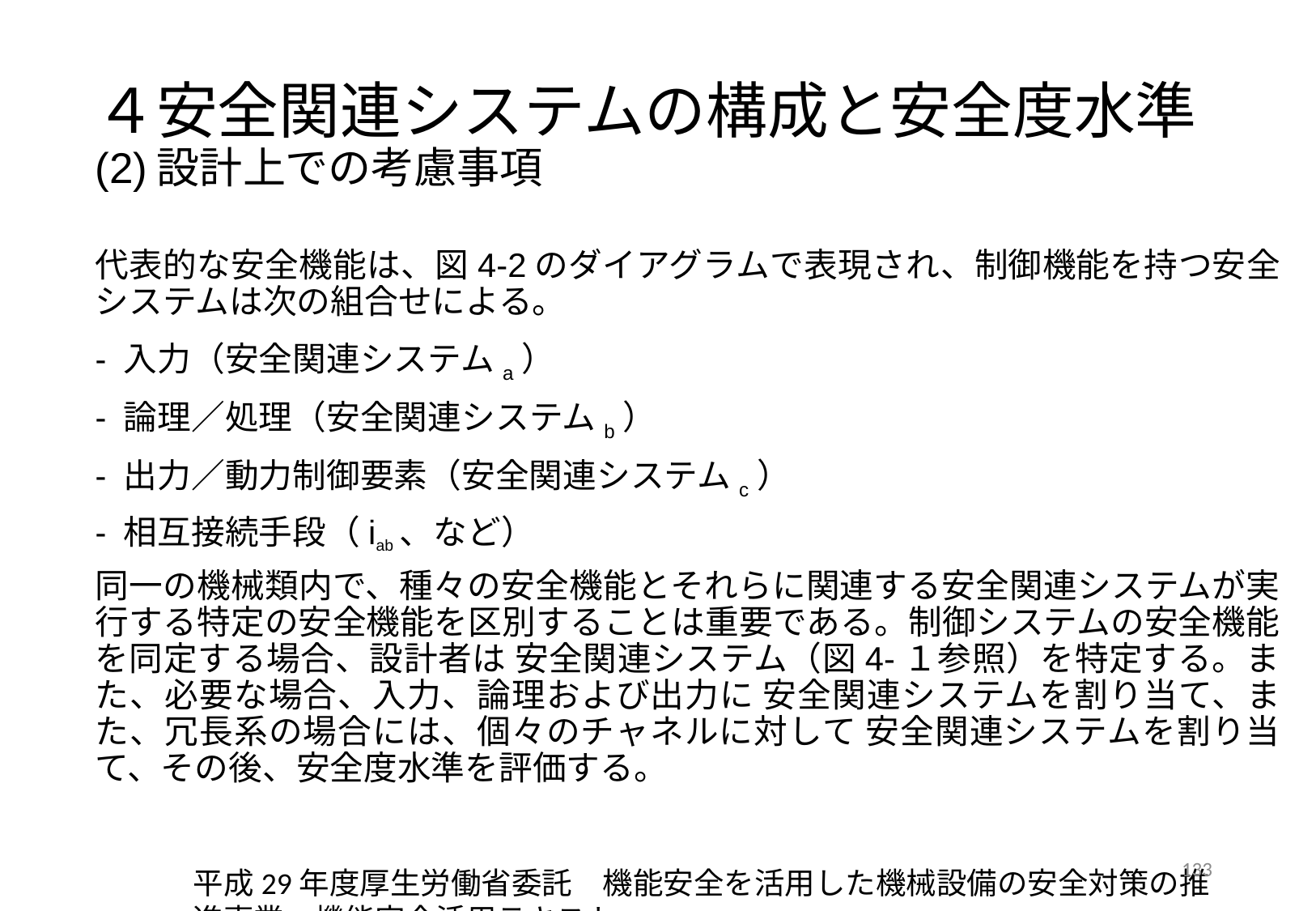

# ４安全関連システムの構成と安全度水準 (2)設計上での考慮事項
代表的な安全機能は、図4-2のダイアグラムで表現され、制御機能を持つ安全システムは次の組合せによる。
- 入力（安全関連システムa）
- 論理／処理（安全関連システムb）
- 出力／動力制御要素（安全関連システムc）
- 相互接続手段（iab、など）
同一の機械類内で、種々の安全機能とそれらに関連する安全関連システムが実行する特定の安全機能を区別することは重要である。制御システムの安全機能を同定する場合、設計者は 安全関連システム（図4-１参照）を特定する。また、必要な場合、入力、論理および出力に 安全関連システムを割り当て、また、冗長系の場合には、個々のチャネルに対して 安全関連システムを割り当て、その後、安全度水準を評価する。
133
平成29年度厚生労働省委託　機能安全を活用した機械設備の安全対策の推進事業　機能安全活用テキスト